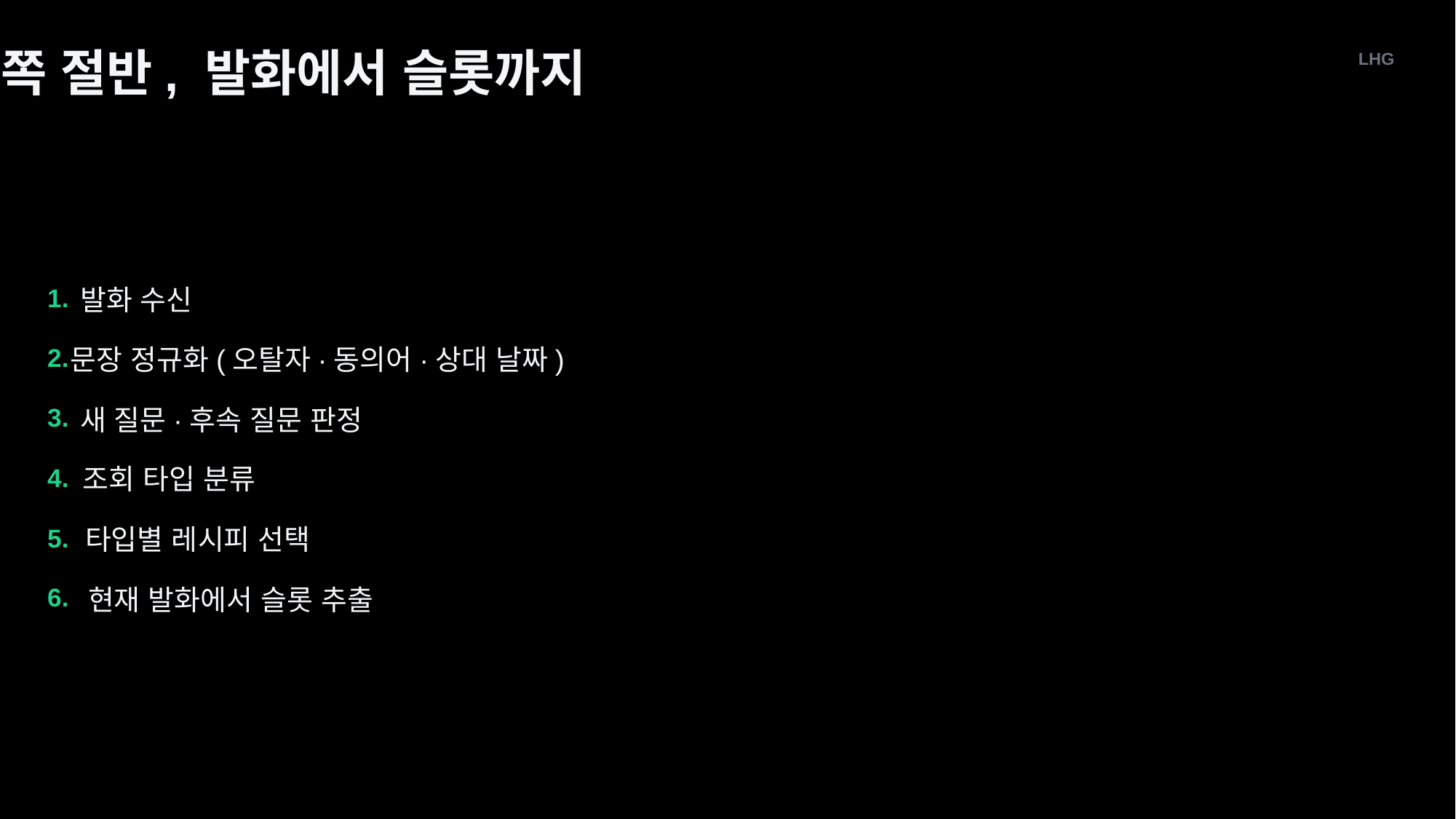

앞쪽 절반, 발화에서 슬롯까지
LHG
발화 수신
1.
2.
문장 정규화(오탈자·동의어·상대 날짜)
3.
새 질문·후속 질문 판정
조회 타입 분류
4.
타입별 레시피 선택
5.
6.
현재 발화에서 슬롯 추출